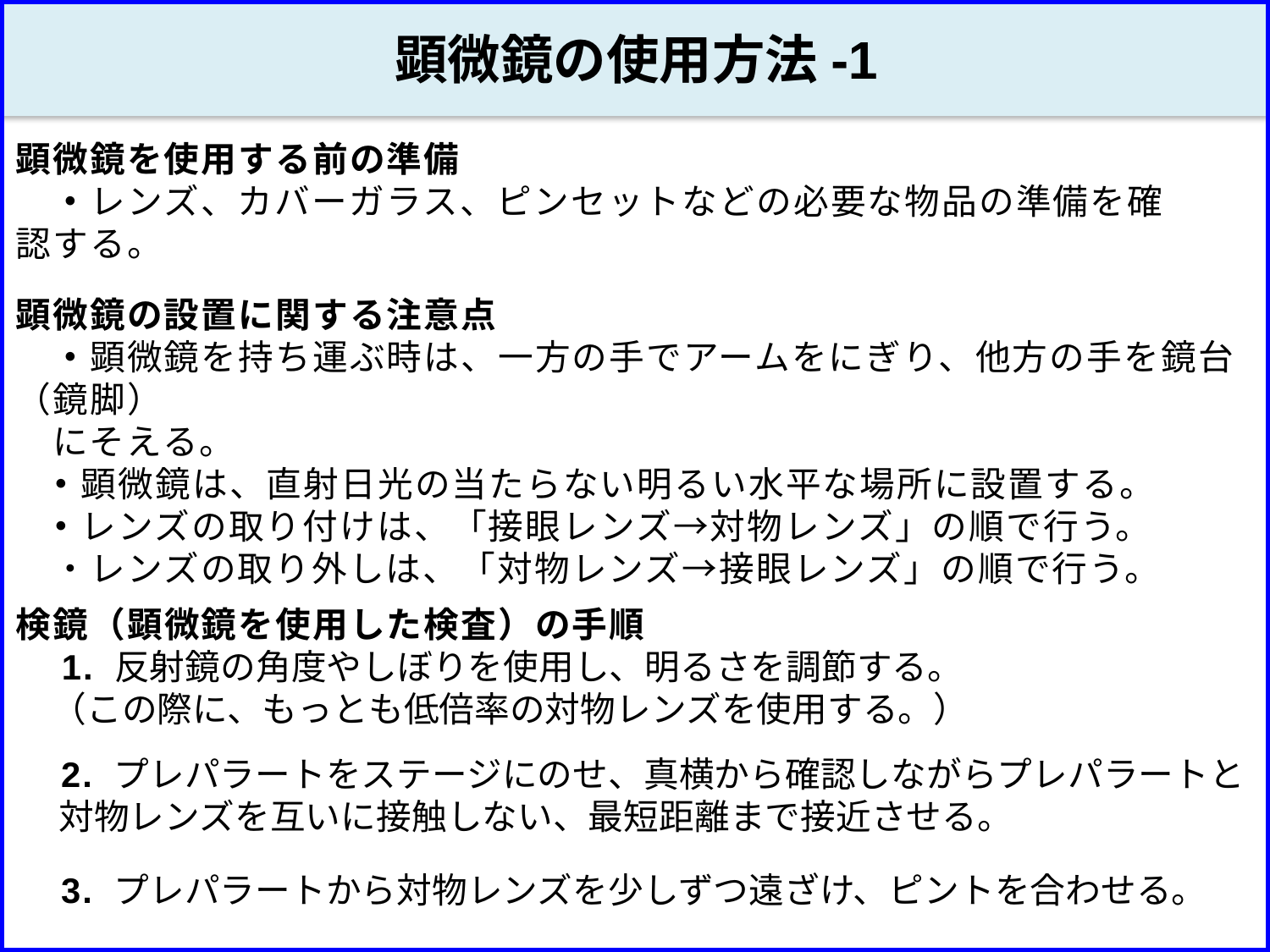

顕微鏡の使用方法-1
顕微鏡を使用する前の準備
　・レンズ、カバーガラス、ピンセットなどの必要な物品の準備を確認する。
顕微鏡の設置に関する注意点
　・顕微鏡を持ち運ぶ時は、一方の手でアームをにぎり、他方の手を鏡台（鏡脚）
   にそえる。
  ・顕微鏡は、直射日光の当たらない明るい水平な場所に設置する。
  ・レンズの取り付けは、「接眼レンズ→対物レンズ」の順で行う。
　・レンズの取り外しは、「対物レンズ→接眼レンズ」の順で行う。

検鏡（顕微鏡を使用した検査）の手順
　1. 反射鏡の角度やしぼりを使用し、明るさを調節する。
　（この際に、もっとも低倍率の対物レンズを使用する。）
　2. プレパラートをステージにのせ、真横から確認しながらプレパラートと
　 対物レンズを互いに接触しない、最短距離まで接近させる。

　3. プレパラートから対物レンズを少しずつ遠ざけ、ピントを合わせる。